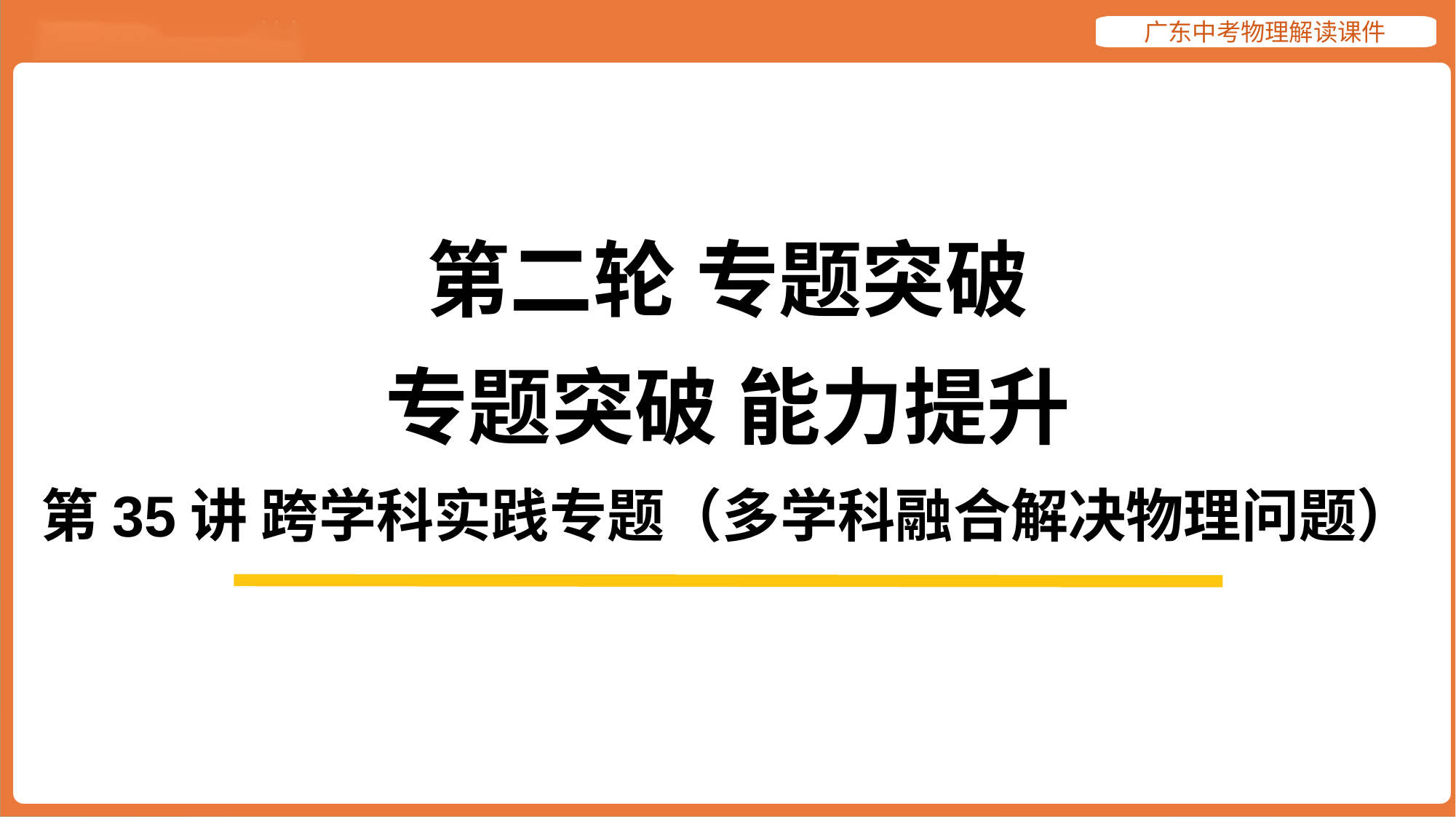

第二轮 专题突破
专题突破 能力提升
第35讲 跨学科实践专题（多学科融合解决物理问题）